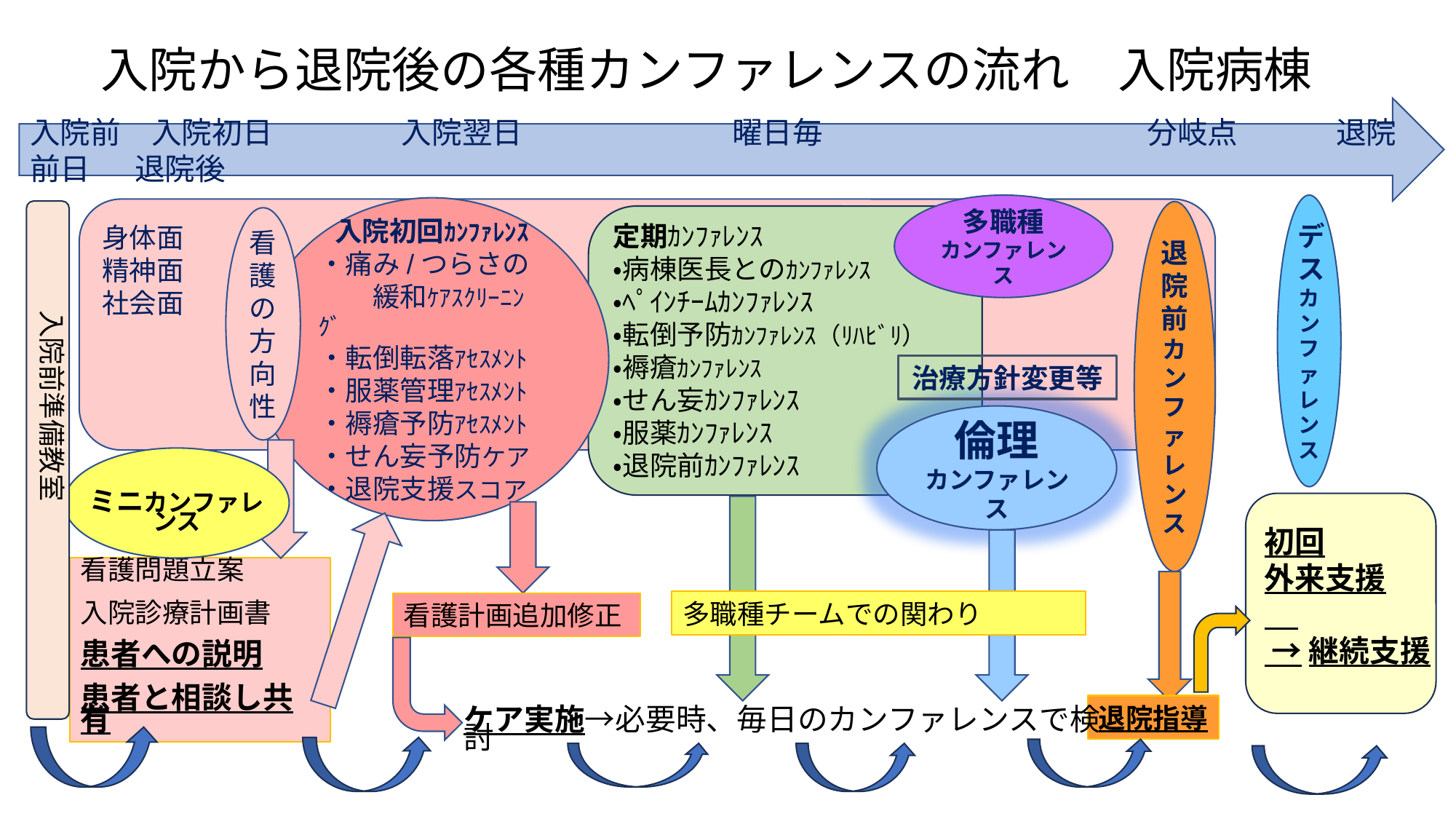

# 入院から退院後の各種カンファレンスの流れ　入院病棟
入院前　入院初日　　　　 入院翌日　　　　　　    曜日毎　　　　　　　　　　   分岐点　　　 退院前日　  退院後
多職種
カンファレンス
デス
カンファレンス
入院初回ｶﾝﾌｧﾚﾝｽ
・痛み/つらさの
　　緩和ｹｱｽｸﾘｰﾆﾝｸﾞ
・転倒転落ｱｾｽﾒﾝﾄ
・服薬管理ｱｾｽﾒﾝﾄ
・褥瘡予防ｱｾｽﾒﾝﾄ
・せん妄予防ケア
・退院支援スコア
身体面
精神面
社会面

退院前カンファレンス
定期ｶﾝﾌｧﾚﾝｽ
・病棟医長とのｶﾝﾌｧﾚﾝｽ
・ﾍﾟｲﾝﾁｰﾑｶﾝﾌｧﾚﾝｽ
・転倒予防ｶﾝﾌｧﾚﾝｽ（ﾘﾊﾋﾞﾘ）
・褥瘡ｶﾝﾌｧﾚﾝｽ
・せん妄ｶﾝﾌｧﾚﾝｽ
・服薬ｶﾝﾌｧﾚﾝｽ
・退院前ｶﾝﾌｧﾚﾝｽ
看護の方向性
入院前準備教室
治療方針変更等
倫理
カンファレンス

ミニカンファレンス

初回
外来支援

 →継続支援

看護問題立案

入院診療計画書

患者への説明

患者と相談し共有

多職種チームでの関わり
看護計画追加修正

退院指導
ケア実施→必要時、毎日のカンファレンスで検討